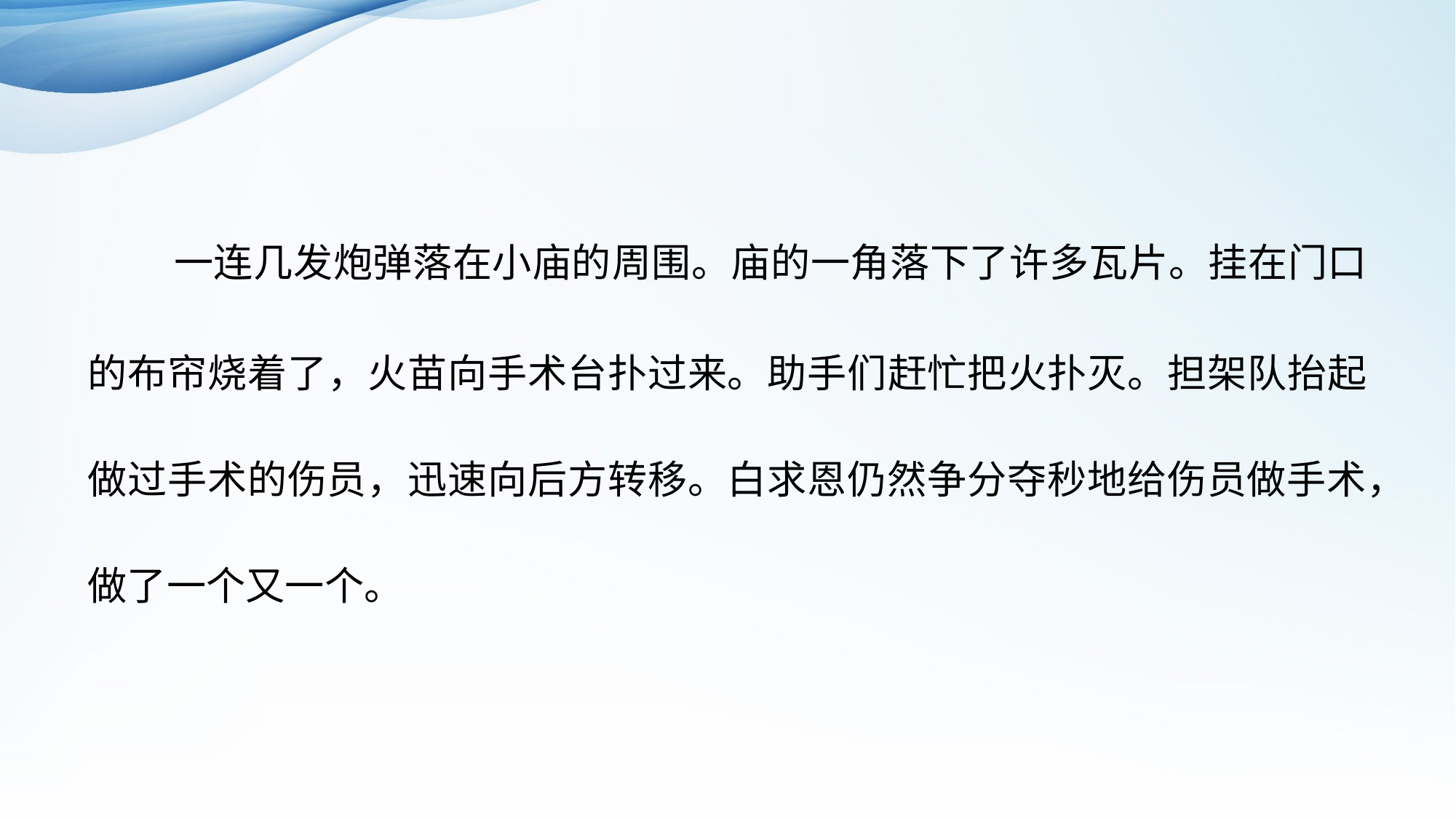

一连几发炮弹落在小庙的周围。庙的一角落下了许多瓦片。挂在门口的布帘烧着了，火苗向手术台扑过来。助手们赶忙把火扑灭。担架队抬起做过手术的伤员，迅速向后方转移。白求恩仍然争分夺秒地给伤员做手术，做了一个又一个。